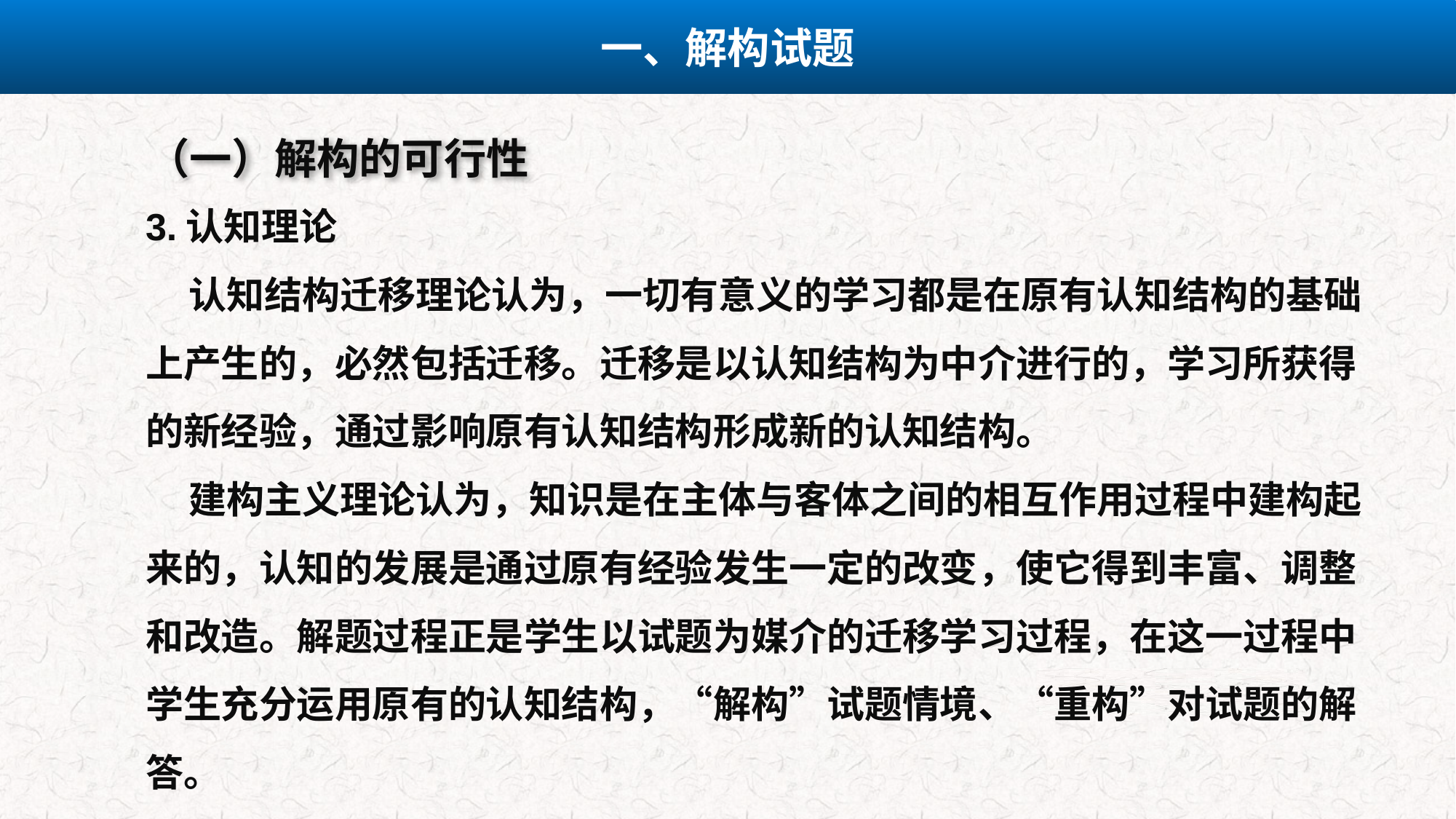

一、解构试题
（一）解构的可行性
3.认知理论
    认知结构迁移理论认为，一切有意义的学习都是在原有认知结构的基础上产生的，必然包括迁移。迁移是以认知结构为中介进行的，学习所获得的新经验，通过影响原有认知结构形成新的认知结构。
    建构主义理论认为，知识是在主体与客体之间的相互作用过程中建构起来的，认知的发展是通过原有经验发生一定的改变，使它得到丰富、调整和改造。解题过程正是学生以试题为媒介的迁移学习过程，在这一过程中学生充分运用原有的认知结构，“解构”试题情境、“重构”对试题的解答。